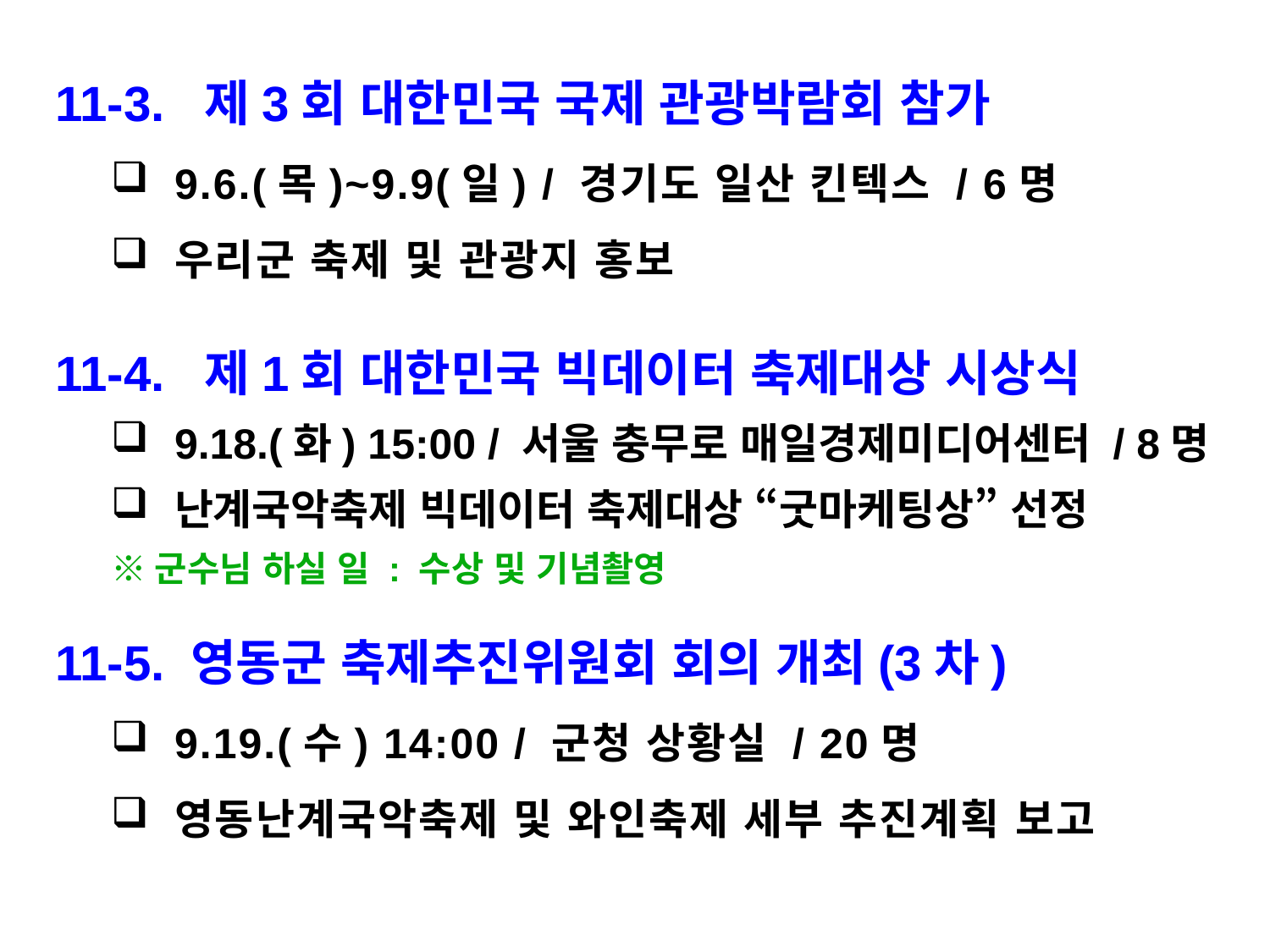

11-3.  제3회 대한민국 국제 관광박람회 참가
9.6.(목)~9.9(일) / 경기도 일산 킨텍스 / 6명
우리군 축제 및 관광지 홍보

11-4.  제1회 대한민국 빅데이터 축제대상 시상식
9.18.(화) 15:00 / 서울 충무로 매일경제미디어센터 / 8명
난계국악축제 빅데이터 축제대상 “굿마케팅상” 선정
※군수님 하실 일 : 수상 및 기념촬영

11-5. 영동군 축제추진위원회 회의 개최(3차)
9.19.(수) 14:00 / 군청 상황실 / 20명
영동난계국악축제 및 와인축제 세부 추진계획 보고